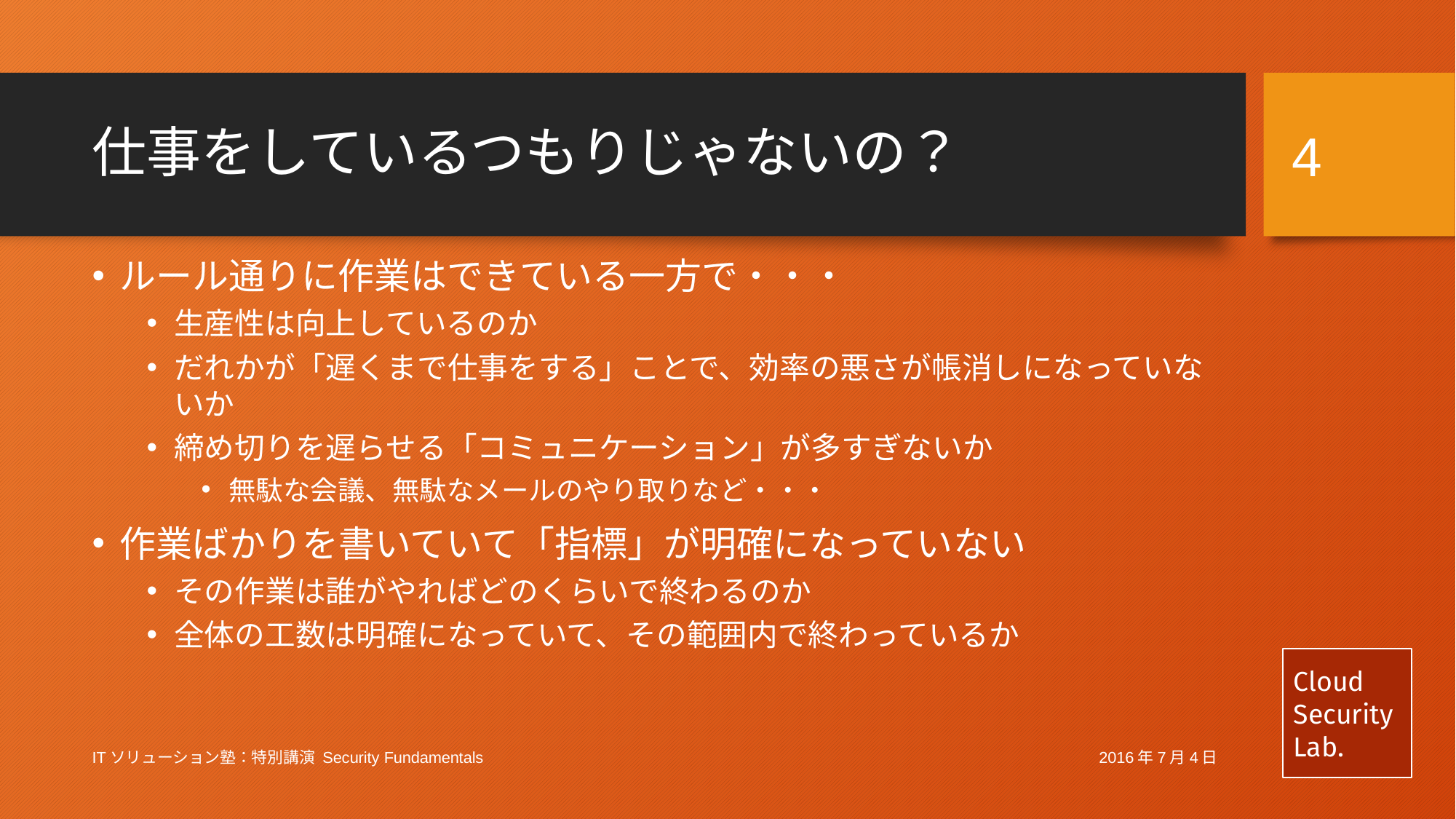

4
# 仕事をしているつもりじゃないの？
ルール通りに作業はできている一方で・・・
生産性は向上しているのか
だれかが「遅くまで仕事をする」ことで、効率の悪さが帳消しになっていないか
締め切りを遅らせる「コミュニケーション」が多すぎないか
無駄な会議、無駄なメールのやり取りなど・・・
作業ばかりを書いていて「指標」が明確になっていない
その作業は誰がやればどのくらいで終わるのか
全体の工数は明確になっていて、その範囲内で終わっているか

2016年7月4日
ITソリューション塾：特別講演 Security Fundamentals